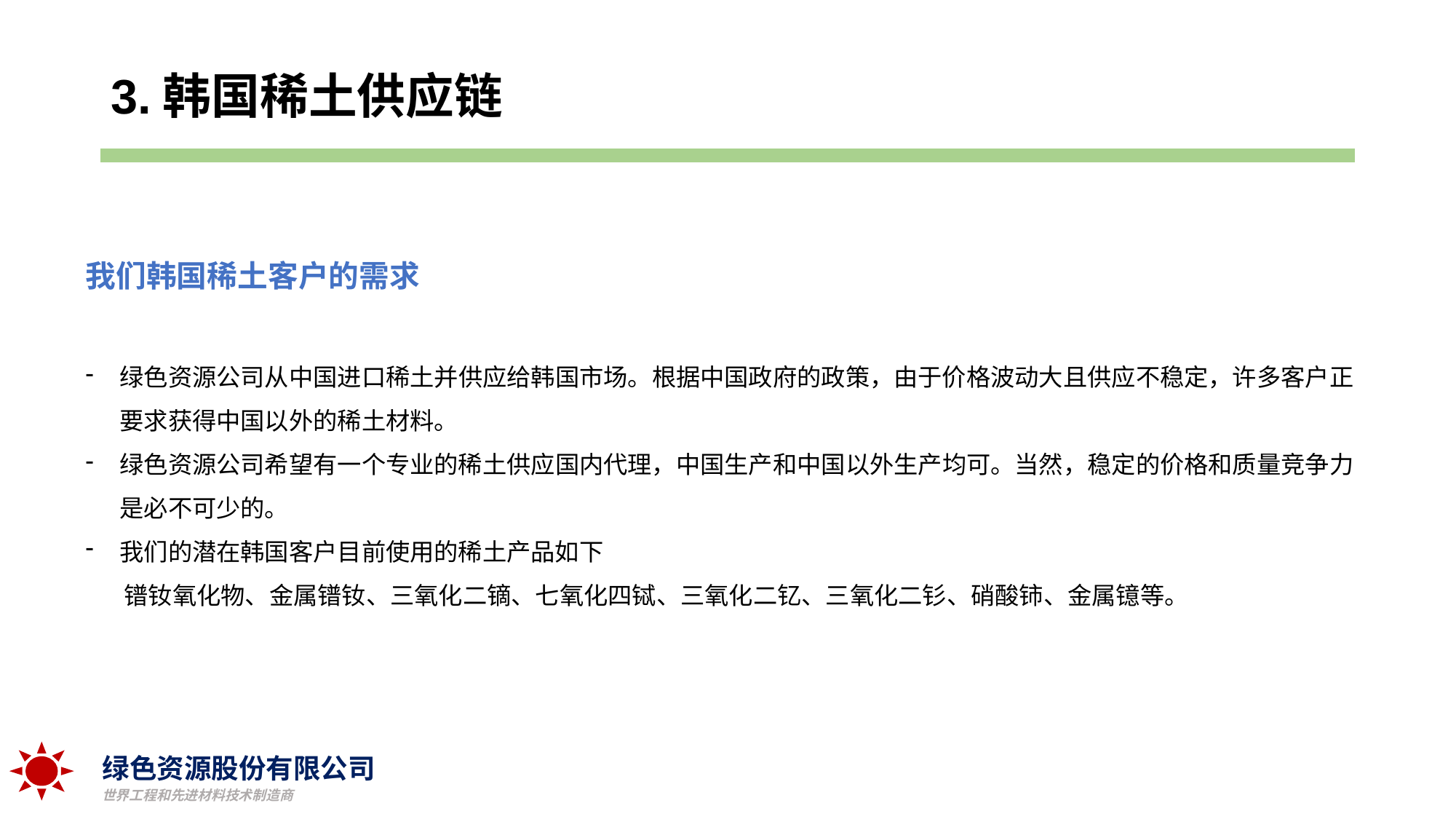

# 3.韩国稀土供应链
|  |
| --- |
我们韩国稀土客户的需求

绿色资源公司从中国进口稀土并供应给韩国市场。根据中国政府的政策，由于价格波动大且供应不稳定，许多客户正要求获得中国以外的稀土材料。
绿色资源公司希望有一个专业的稀土供应国内代理，中国生产和中国以外生产均可。当然，稳定的价格和质量竞争力是必不可少的。
我们的潜在韩国客户目前使用的稀土产品如下
      镨钕氧化物、金属镨钕、三氧化二镝、七氧化四铽、三氧化二钇、三氧化二钐、硝酸铈、金属镱等。

绿色资源股份有限公司
世界工程和先进材料技术制造商